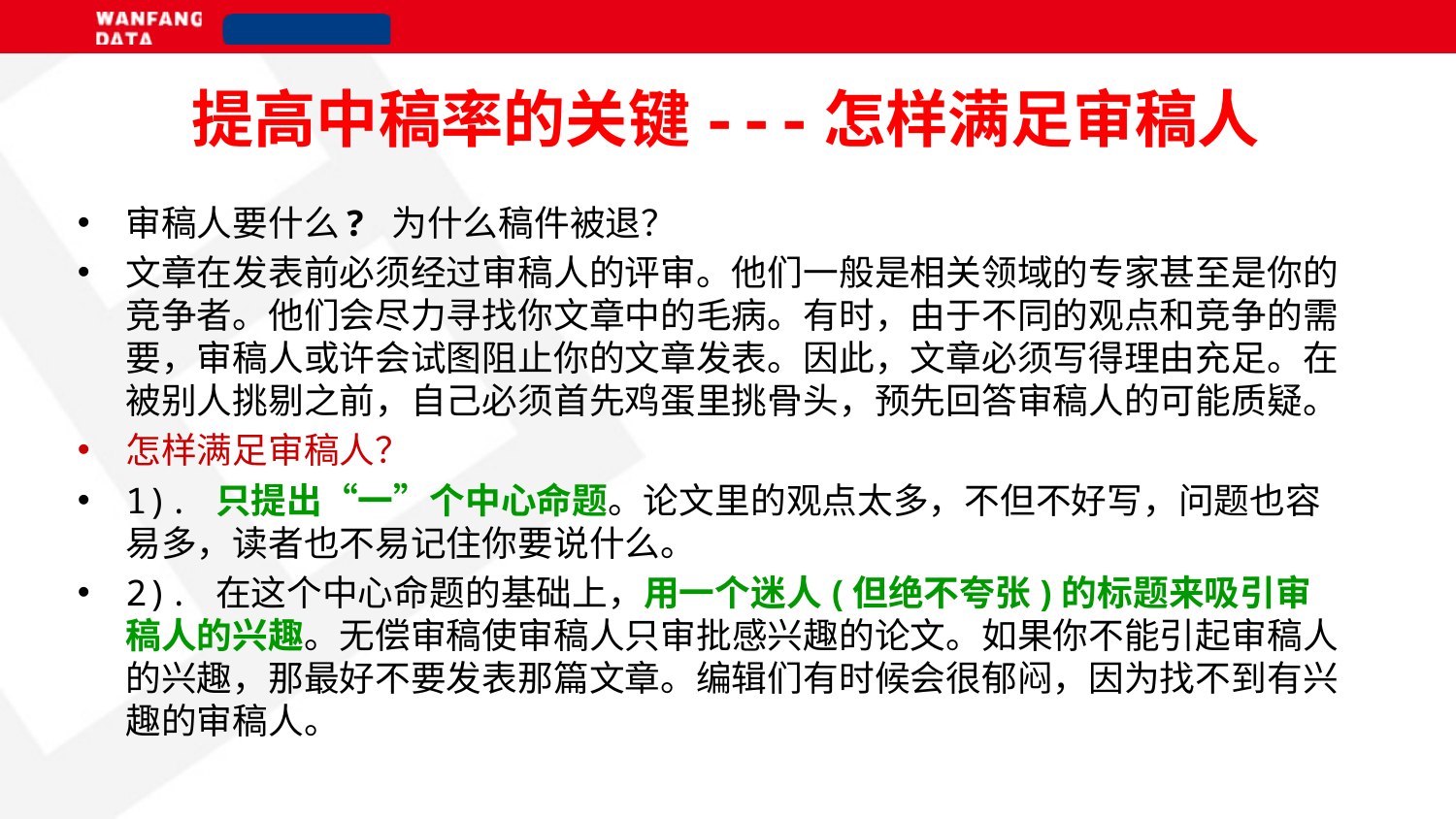

# 提高中稿率的关键---怎样满足审稿人
审稿人要什么? 为什么稿件被退？
文章在发表前必须经过审稿人的评审。他们一般是相关领域的专家甚至是你的竞争者。他们会尽力寻找你文章中的毛病。有时，由于不同的观点和竞争的需要，审稿人或许会试图阻止你的文章发表。因此，文章必须写得理由充足。在被别人挑剔之前，自己必须首先鸡蛋里挑骨头，预先回答审稿人的可能质疑。
怎样满足审稿人？
1). 只提出“一”个中心命题。论文里的观点太多，不但不好写，问题也容易多，读者也不易记住你要说什么。
2). 在这个中心命题的基础上，用一个迷人(但绝不夸张)的标题来吸引审稿人的兴趣。无偿审稿使审稿人只审批感兴趣的论文。如果你不能引起审稿人的兴趣，那最好不要发表那篇文章。编辑们有时候会很郁闷，因为找不到有兴趣的审稿人。